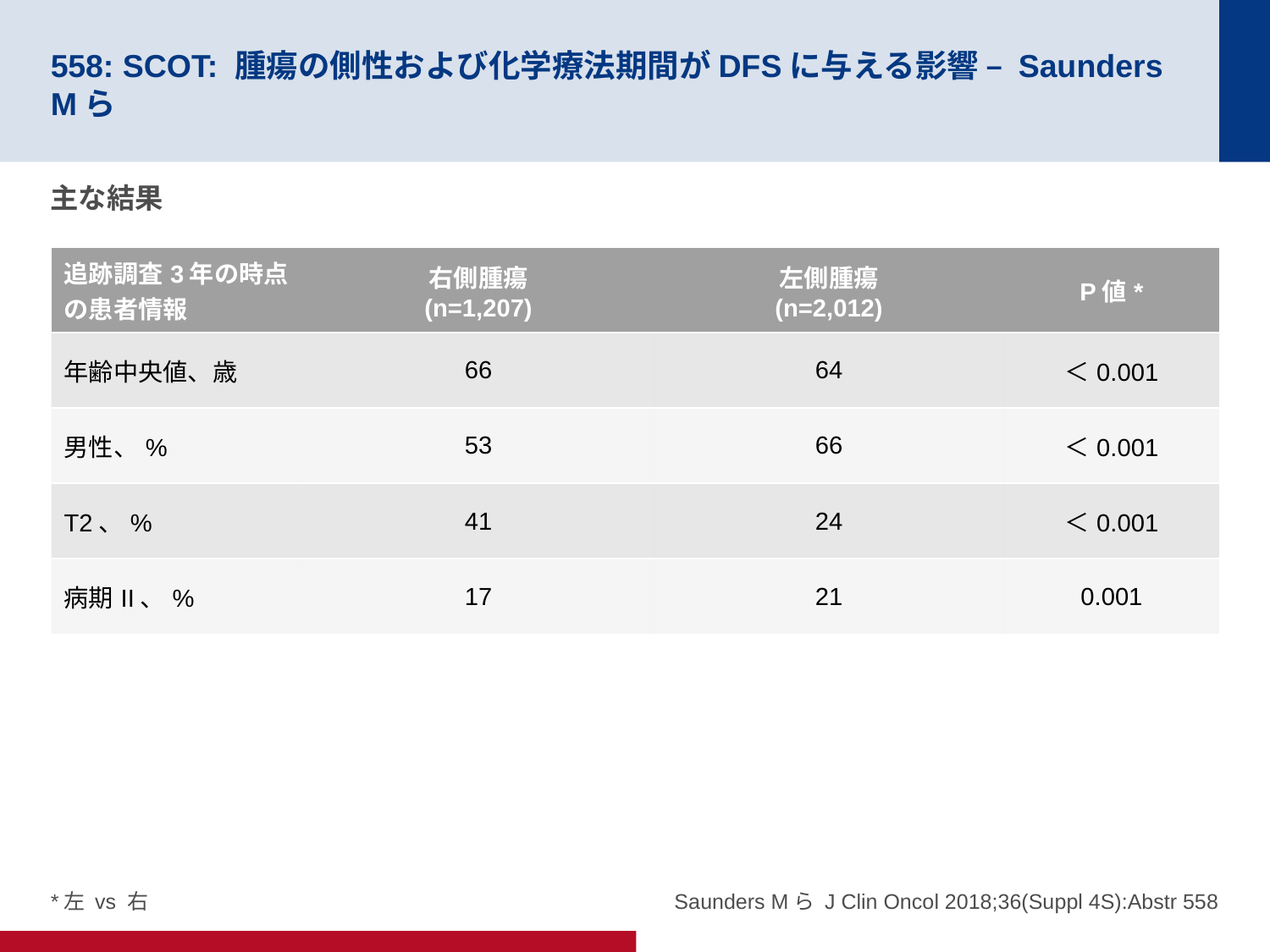

# 558: SCOT: 腫瘍の側性および化学療法期間がDFSに与える影響 – Saunders Mら
主な結果

| 追跡調査3年の時点の患者情報 | 右側腫瘍 (n=1,207) | 左側腫瘍 (n=2,012) | P値\* |
| --- | --- | --- | --- |
| 年齢中央値、歳 | 66 | 64 | ＜0.001 |
| 男性、% | 53 | 66 | ＜0.001 |
| T2、% | 41 | 24 | ＜0.001 |
| 病期II、% | 17 | 21 | 0.001 |
*左 vs 右
Saunders Mら J Clin Oncol 2018;36(Suppl 4S):Abstr 558